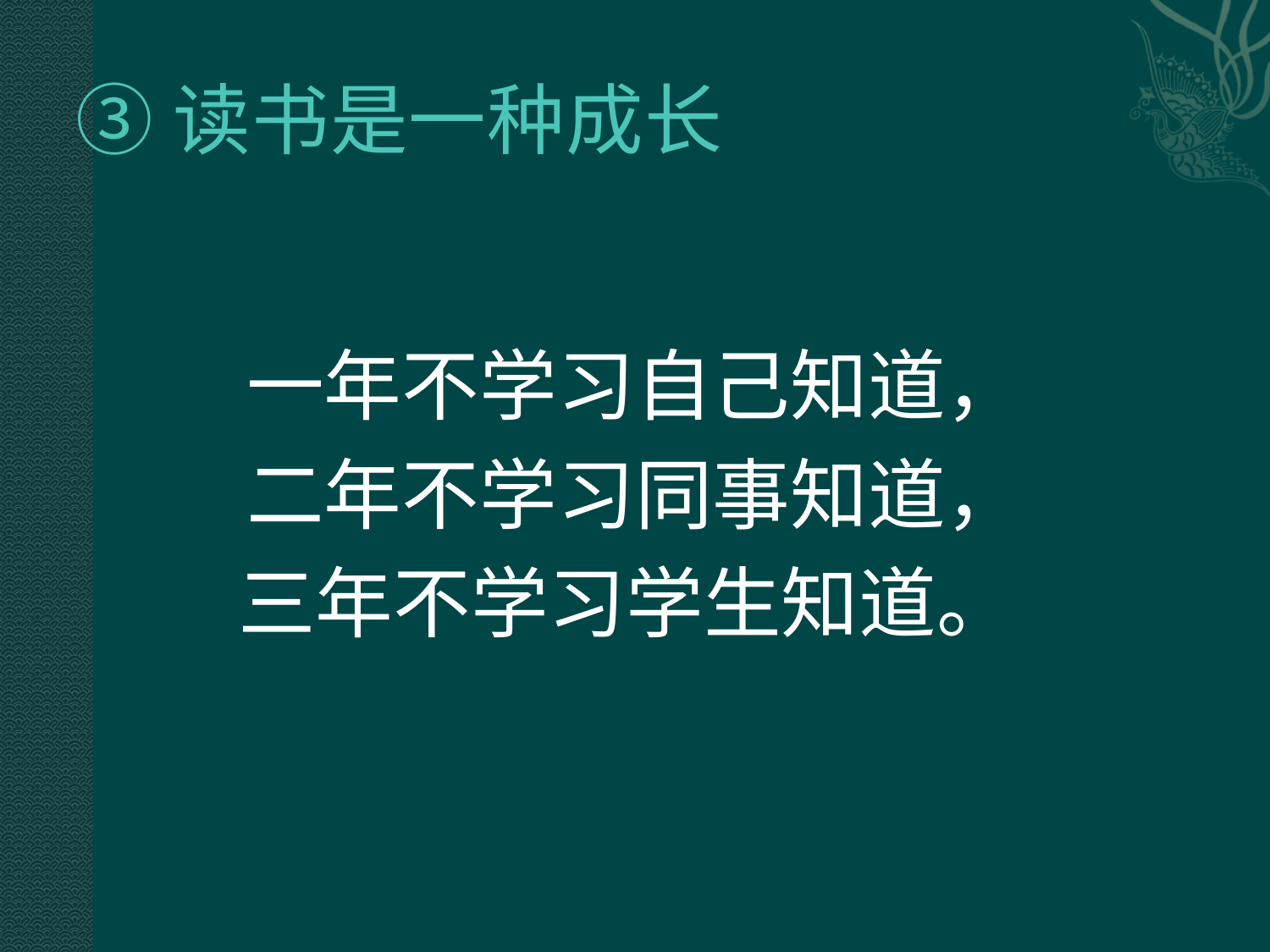

# ③读书是一种成长

一年不学习自己知道，
二年不学习同事知道，
三年不学习学生知道。